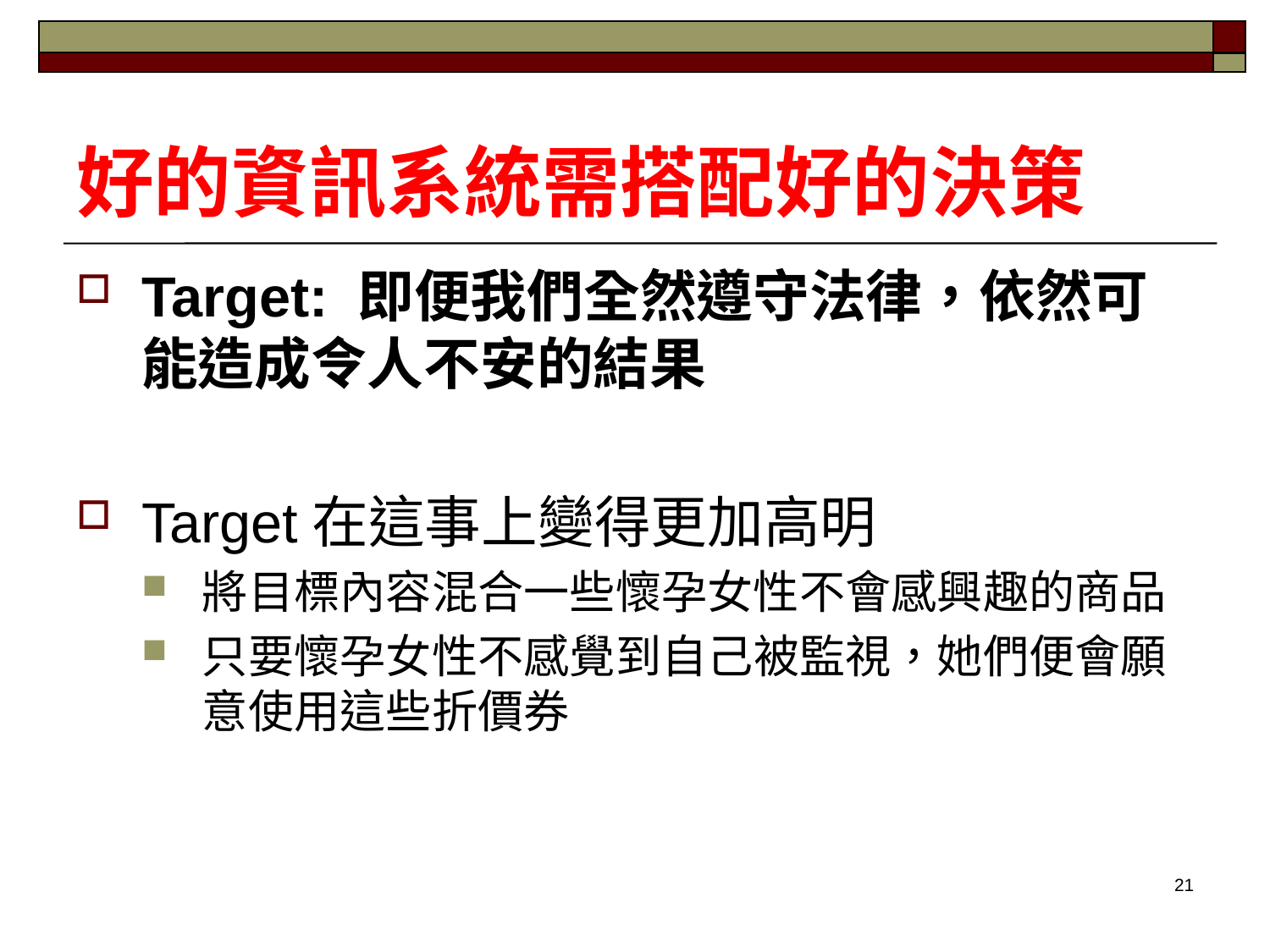

# 好的資訊系統需搭配好的決策
Target: 即便我們全然遵守法律，依然可能造成令人不安的結果

Target在這事上變得更加高明
將目標內容混合一些懷孕女性不會感興趣的商品
只要懷孕女性不感覺到自己被監視，她們便會願意使用這些折價券
21